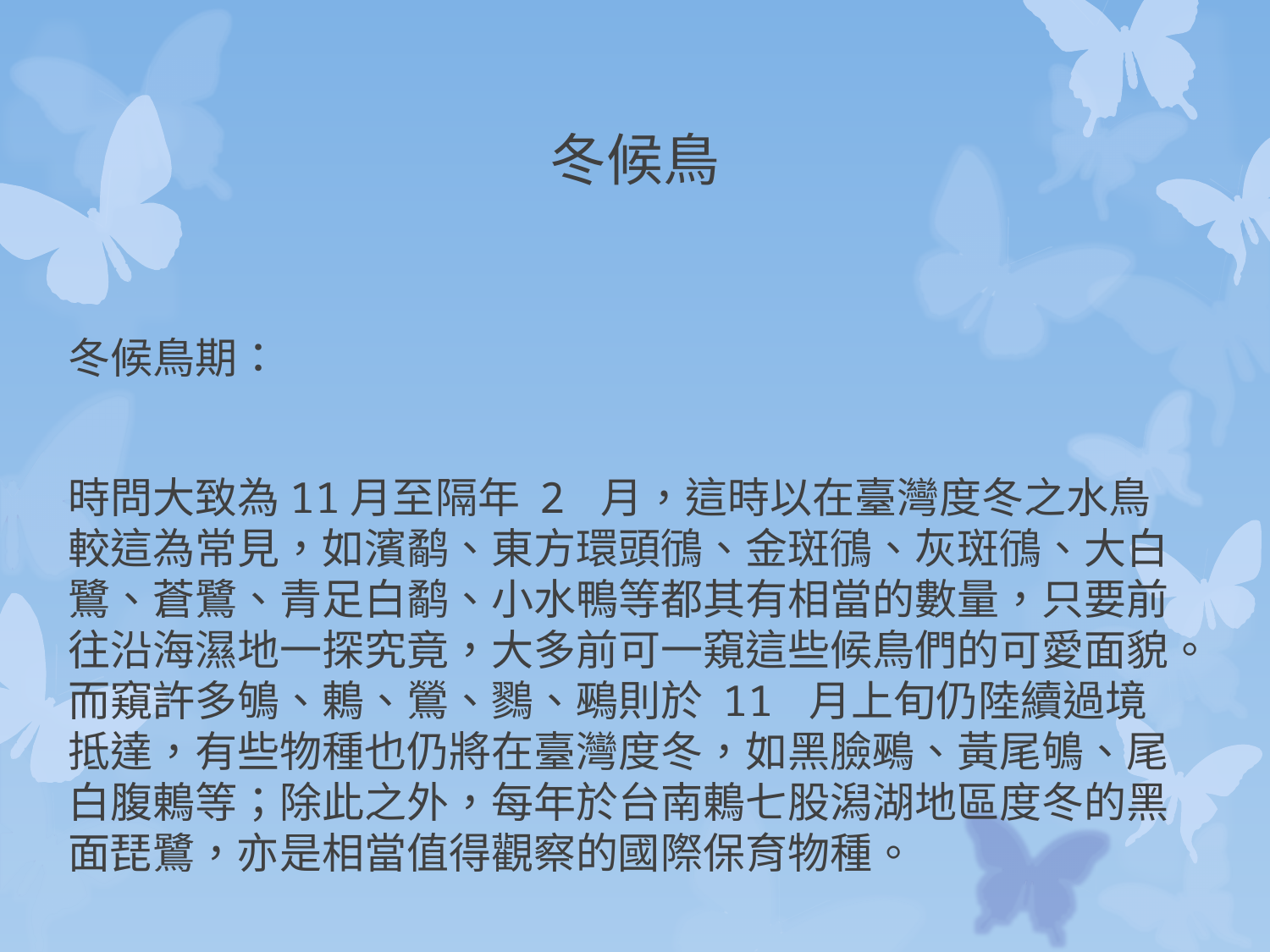

# 冬候鳥

冬候鳥期：

時問大致為11月至隔年 2 月，這時以在臺灣度冬之水鳥較這為常見，如濱鹬、東方環頭鴴、金斑鴴、灰斑鴴、大白鷺、蒼鷺、青足白鹬、小水鴨等都其有相當的數量，只要前往沿海濕地一探究竟，大多前可一窺這些候鳥們的可愛面貌。而窺許多鴝、鶇、鶯、鷚、鵐則於 11 月上旬仍陸續過境抵達，有些物種也仍將在臺灣度冬，如黑臉鵐、黃尾鴝、尾白腹鶇等；除此之外，每年於台南鶇七股潟湖地區度冬的黑面琵鷺，亦是相當值得觀察的國際保育物種。